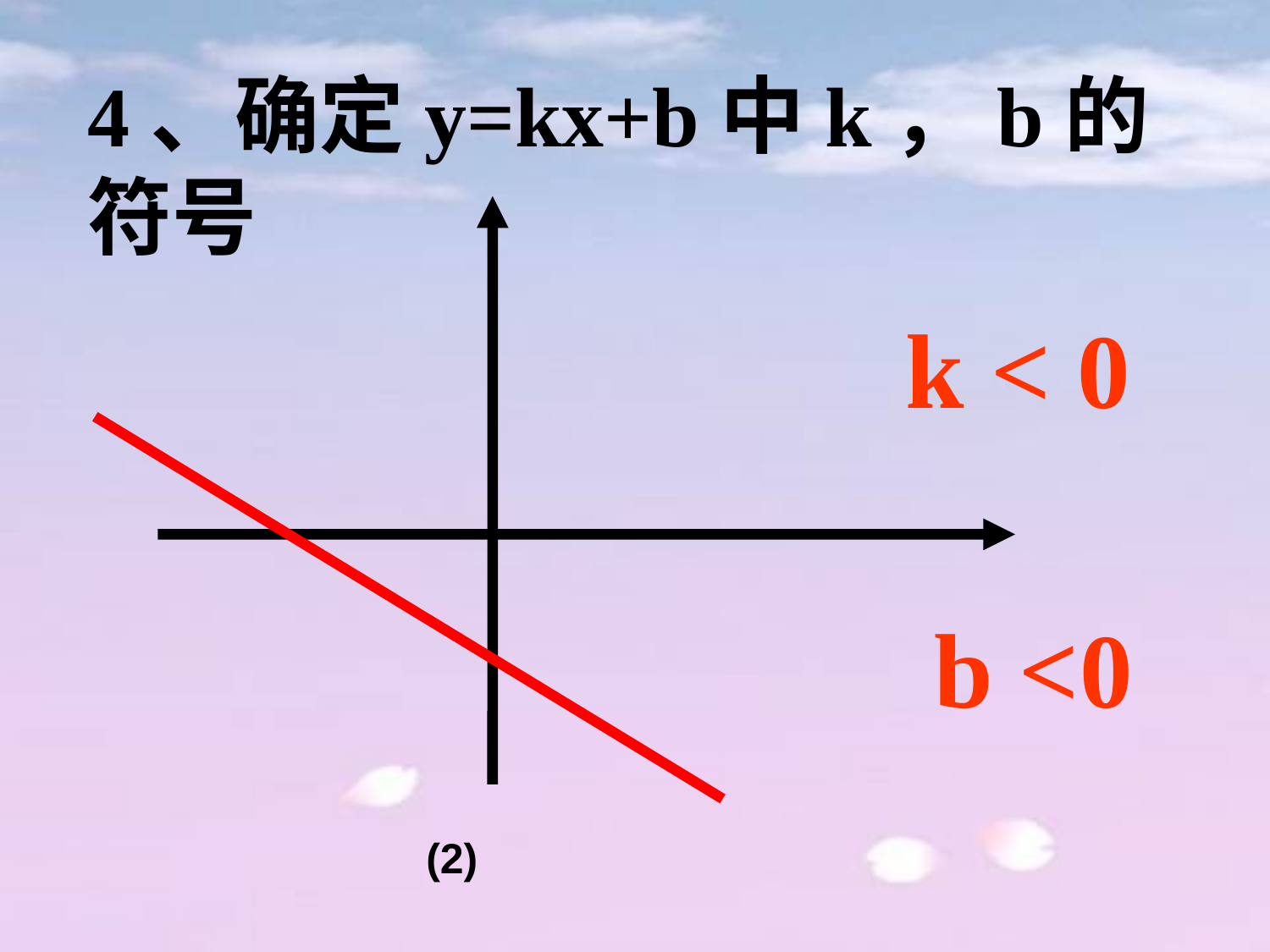

4、确定y=kx+b中k，b的符号

(2)
 k < 0
 b <0